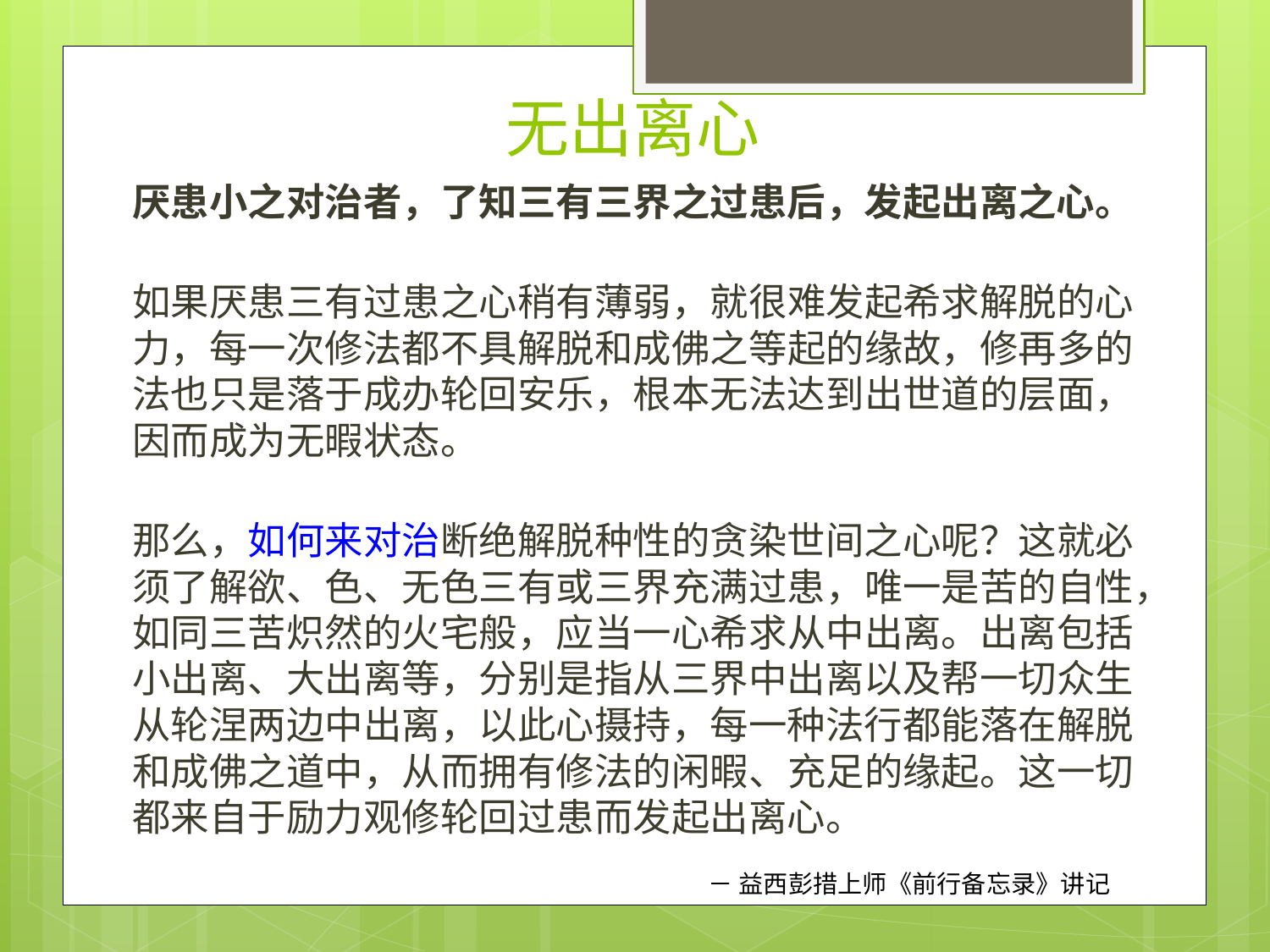

# 无出离心
厌患小之对治者，了知三有三界之过患后，发起出离之心。
如果厌患三有过患之心稍有薄弱，就很难发起希求解脱的心力，每一次修法都不具解脱和成佛之等起的缘故，修再多的法也只是落于成办轮回安乐，根本无法达到出世道的层面，因而成为无暇状态。
那么，如何来对治断绝解脱种性的贪染世间之心呢？这就必须了解欲、色、无色三有或三界充满过患，唯一是苦的自性，如同三苦炽然的火宅般，应当一心希求从中出离。出离包括小出离、大出离等，分别是指从三界中出离以及帮一切众生从轮涅两边中出离，以此心摄持，每一种法行都能落在解脱和成佛之道中，从而拥有修法的闲暇、充足的缘起。这一切都来自于励力观修轮回过患而发起出离心。

－ 益西彭措上师《前行备忘录》讲记